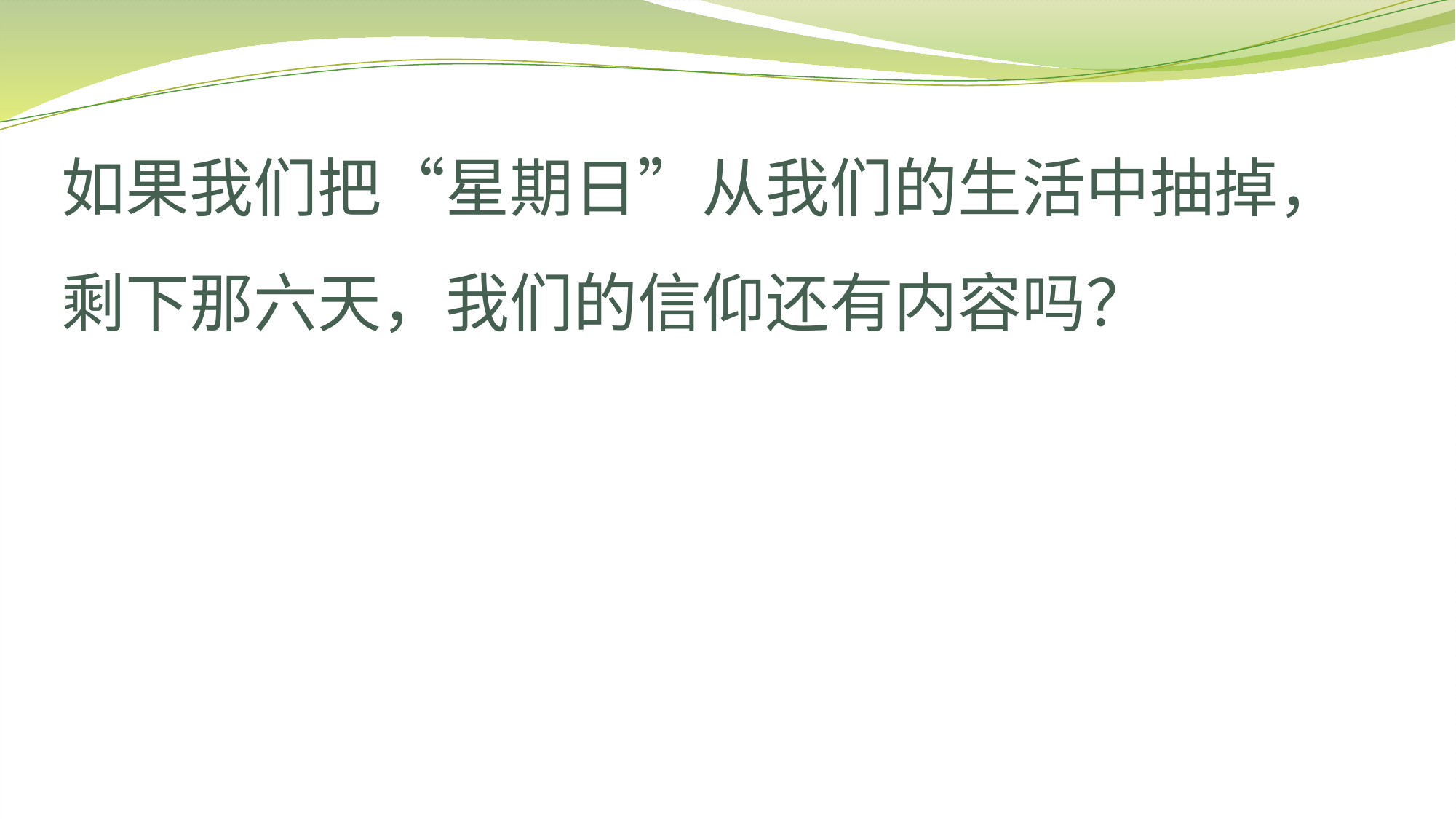

# 如果我们把“星期日”从我们的生活中抽掉，剩下那六天，我们的信仰还有内容吗？